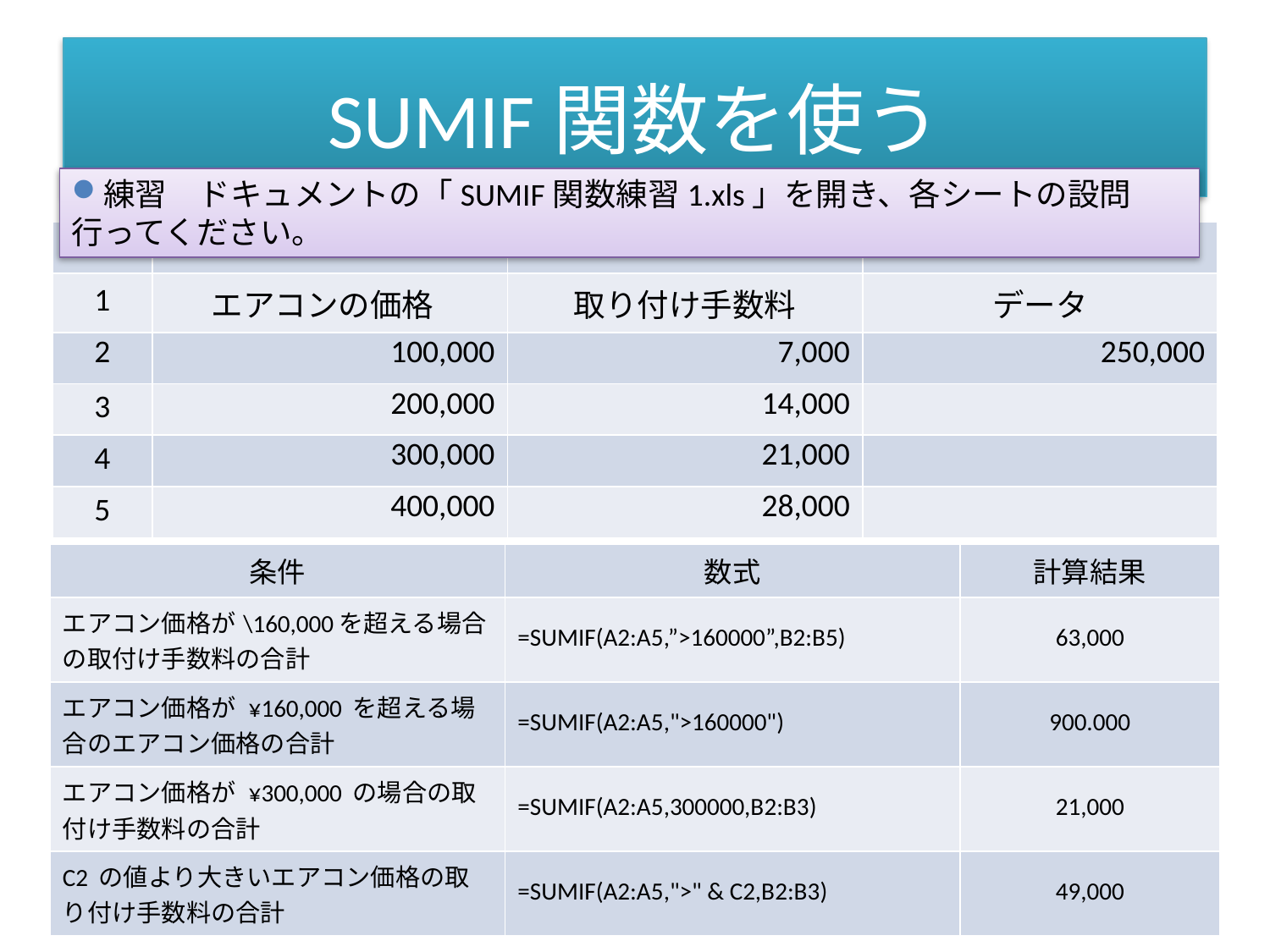

# SUMIF関数を使う
練習　ドキュメントの「SUMIF関数練習1.xls」を開き、各シートの設問行ってください。
|  | A | B | C |
| --- | --- | --- | --- |
| 1 | エアコンの価格 | 取り付け手数料 | データ |
| 2 | 100,000 | 7,000 | 250,000 |
| 3 | 200,000 | 14,000 |  |
| 4 | 300,000 | 21,000 |  |
| 5 | 400,000 | 28,000 |  |
| 条件 | 数式 | 計算結果 |
| --- | --- | --- |
| エアコン価格が\160,000を超える場合の取付け手数料の合計 | =SUMIF(A2:A5,”>160000”,B2:B5) | 63,000 |
| エアコン価格が ¥160,000 を超える場合のエアコン価格の合計 | =SUMIF(A2:A5,">160000") | 900.000 |
| エアコン価格が ¥300,000 の場合の取付け手数料の合計 | =SUMIF(A2:A5,300000,B2:B3) | 21,000 |
| C2 の値より大きいエアコン価格の取り付け手数料の合計 | =SUMIF(A2:A5,">" & C2,B2:B3) | 49,000 |
2010/5/20
SystemKOMACO
32